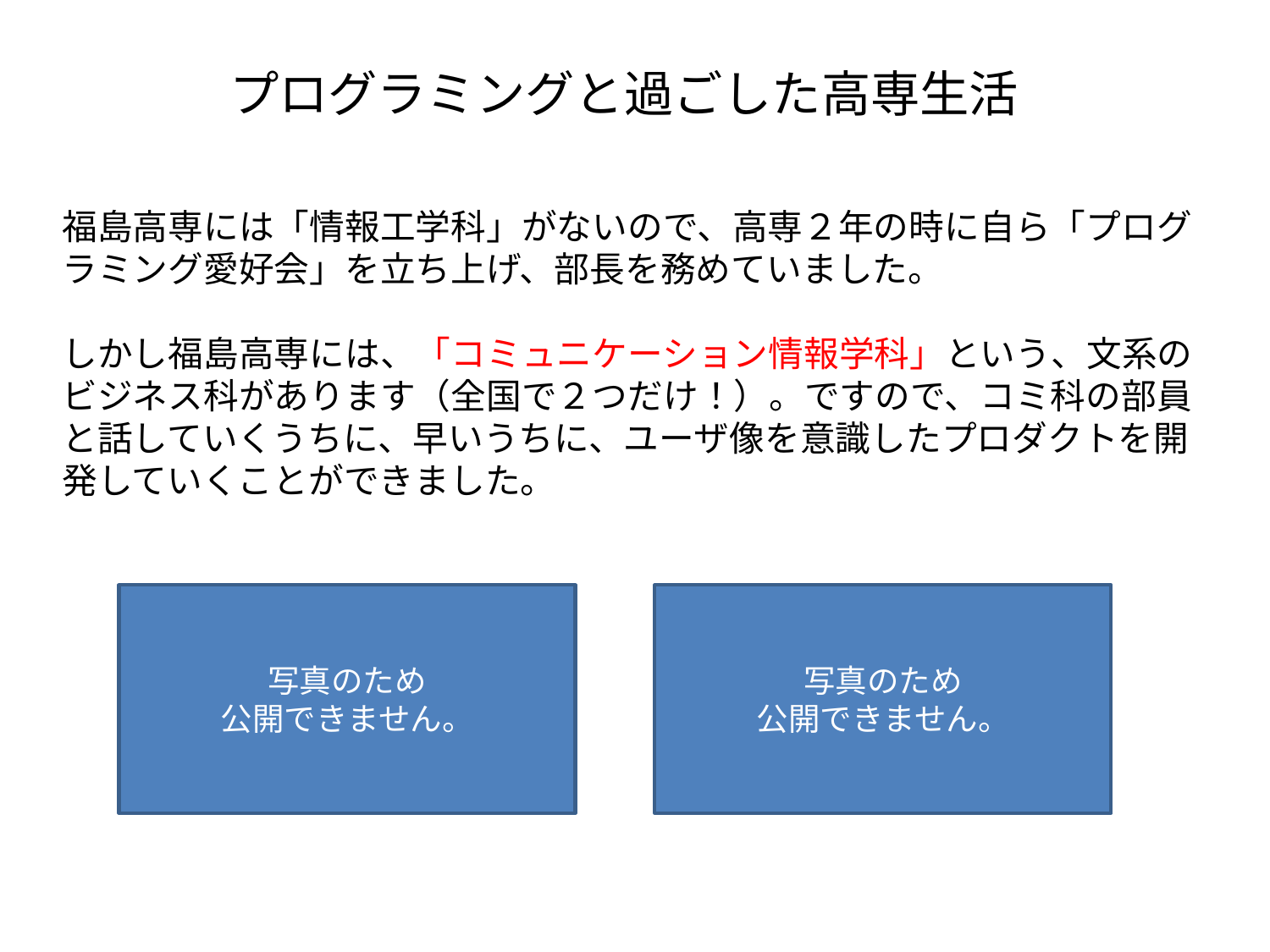

プログラミングと過ごした高専生活
福島高専には「情報工学科」がないので、高専２年の時に自ら「プログラミング愛好会」を立ち上げ、部長を務めていました。

しかし福島高専には、「コミュニケーション情報学科」という、文系のビジネス科があります（全国で２つだけ！）。ですので、コミ科の部員と話していくうちに、早いうちに、ユーザ像を意識したプロダクトを開発していくことができました。
写真のため
公開できません。
写真のため
公開できません。